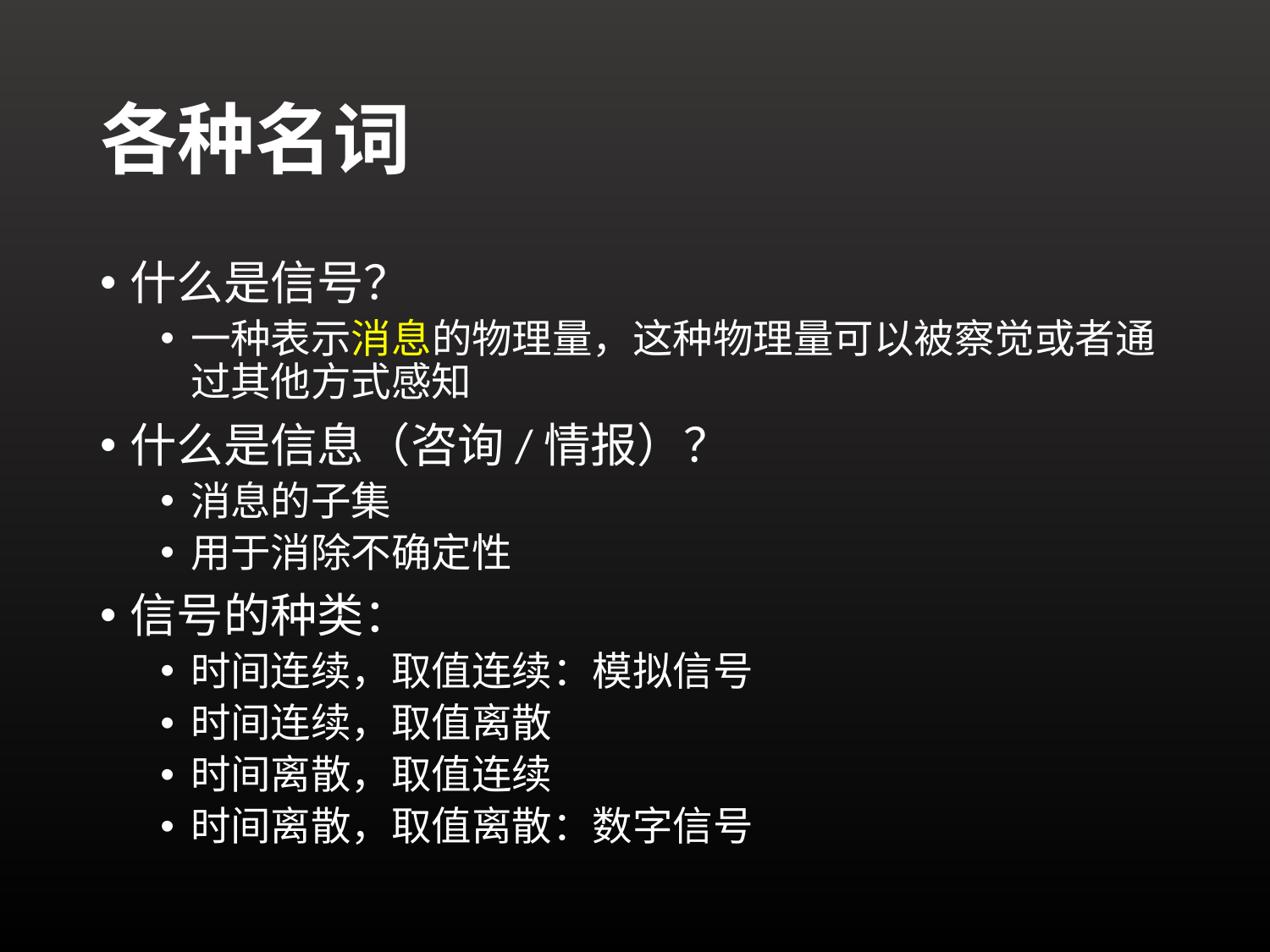

# 各种名词
什么是信号？
一种表示消息的物理量，这种物理量可以被察觉或者通过其他方式感知
什么是信息（咨询/情报）？
消息的子集
用于消除不确定性
信号的种类：
时间连续，取值连续：模拟信号
时间连续，取值离散
时间离散，取值连续
时间离散，取值离散：数字信号